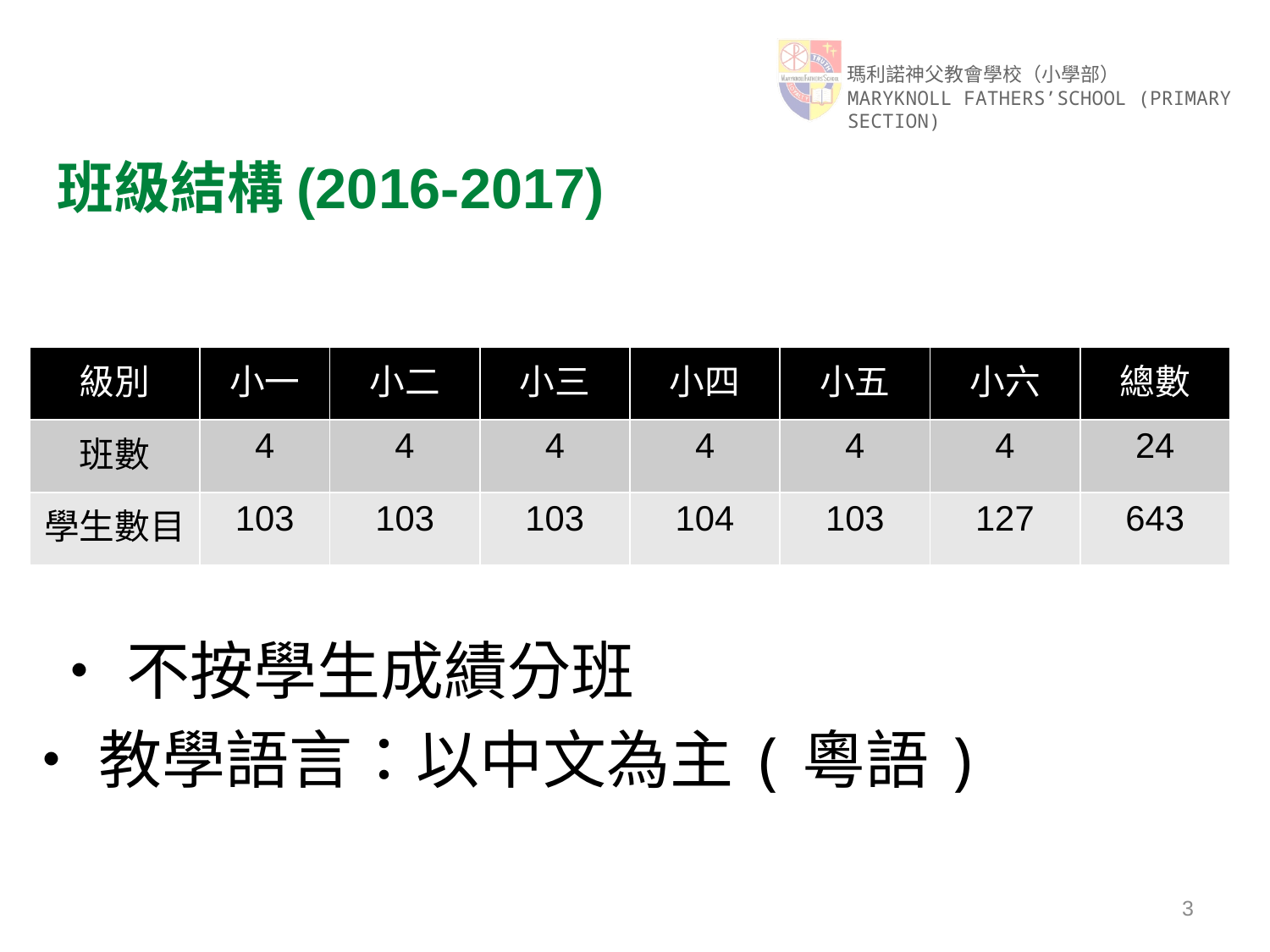

# 班級結構(2016-2017)
| 級別 | 小一 | 小二 | 小三 | 小四 | 小五 | 小六 | 總數 |
| --- | --- | --- | --- | --- | --- | --- | --- |
| 班數 | 4 | 4 | 4 | 4 | 4 | 4 | 24 |
| 學生數目 | 103 | 103 | 103 | 104 | 103 | 127 | 643 |
‧不按學生成績分班
‧教學語言：以中文為主(粵語)
3